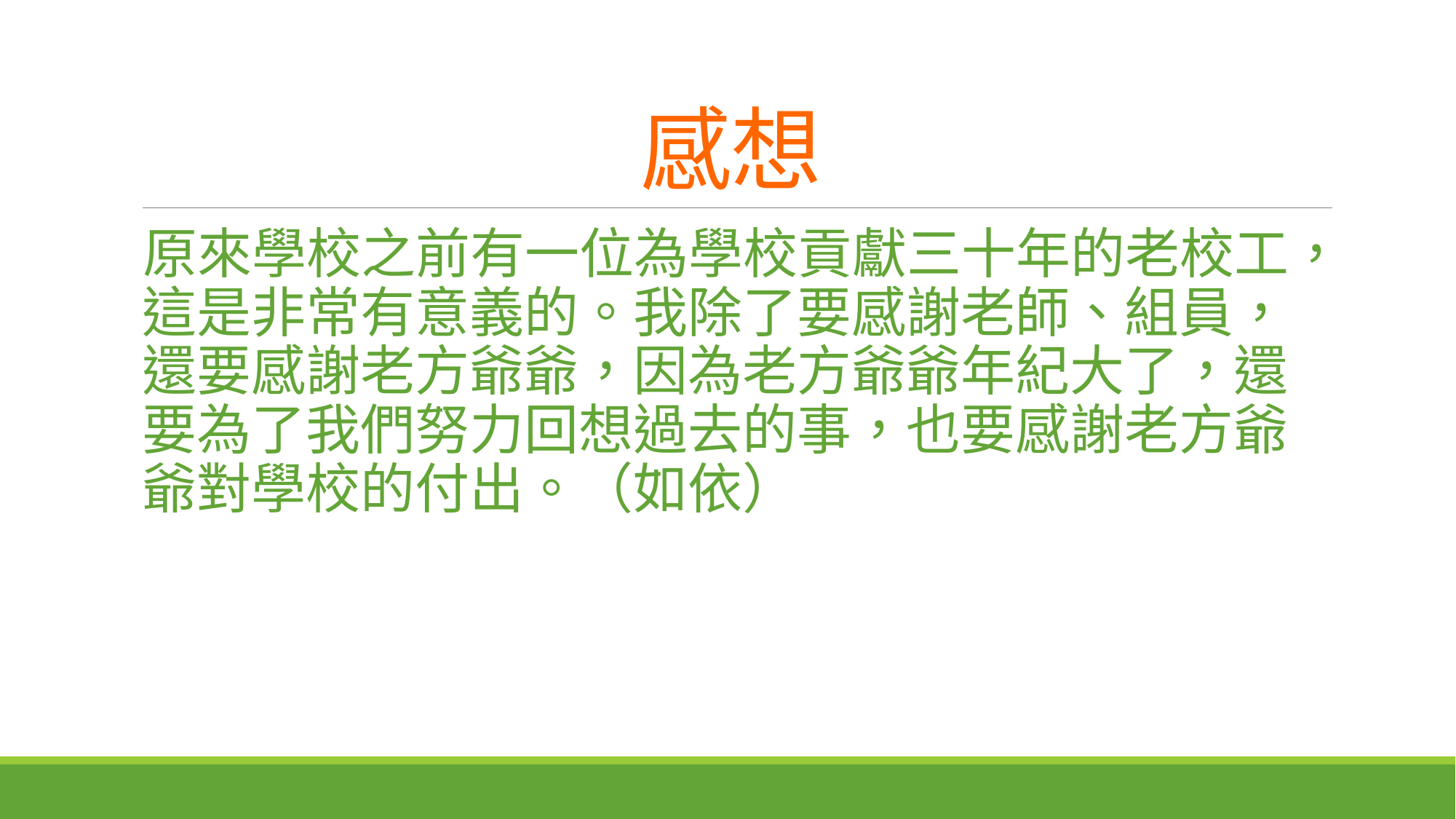

# 感想
原來學校之前有一位為學校貢獻三十年的老校工，這是非常有意義的。我除了要感謝老師、組員，還要感謝老方爺爺，因為老方爺爺年紀大了，還要為了我們努力回想過去的事，也要感謝老方爺爺對學校的付出。（如依）